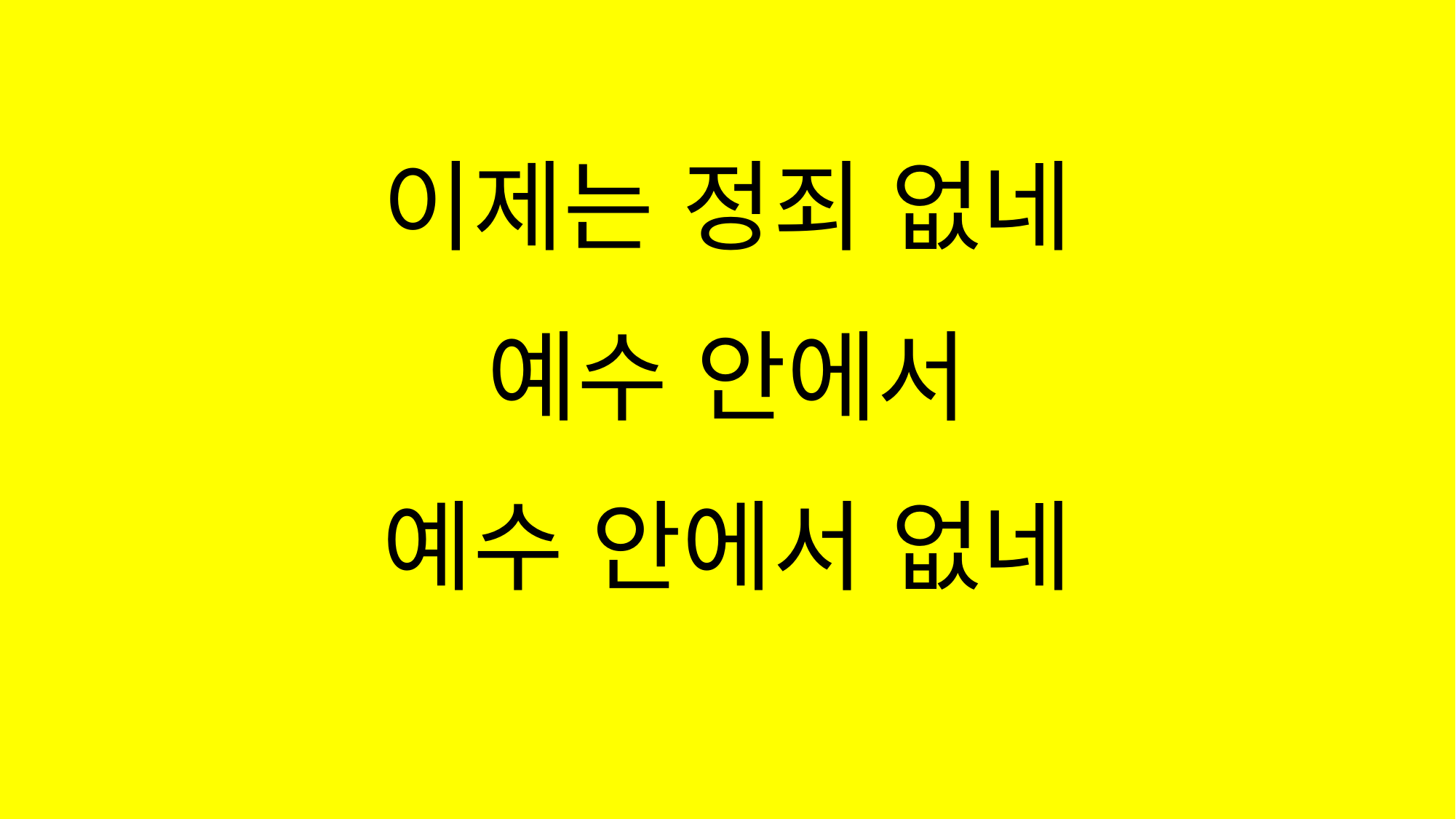

#
이제는 정죄 없네

예수 안에서

예수 안에서 없네